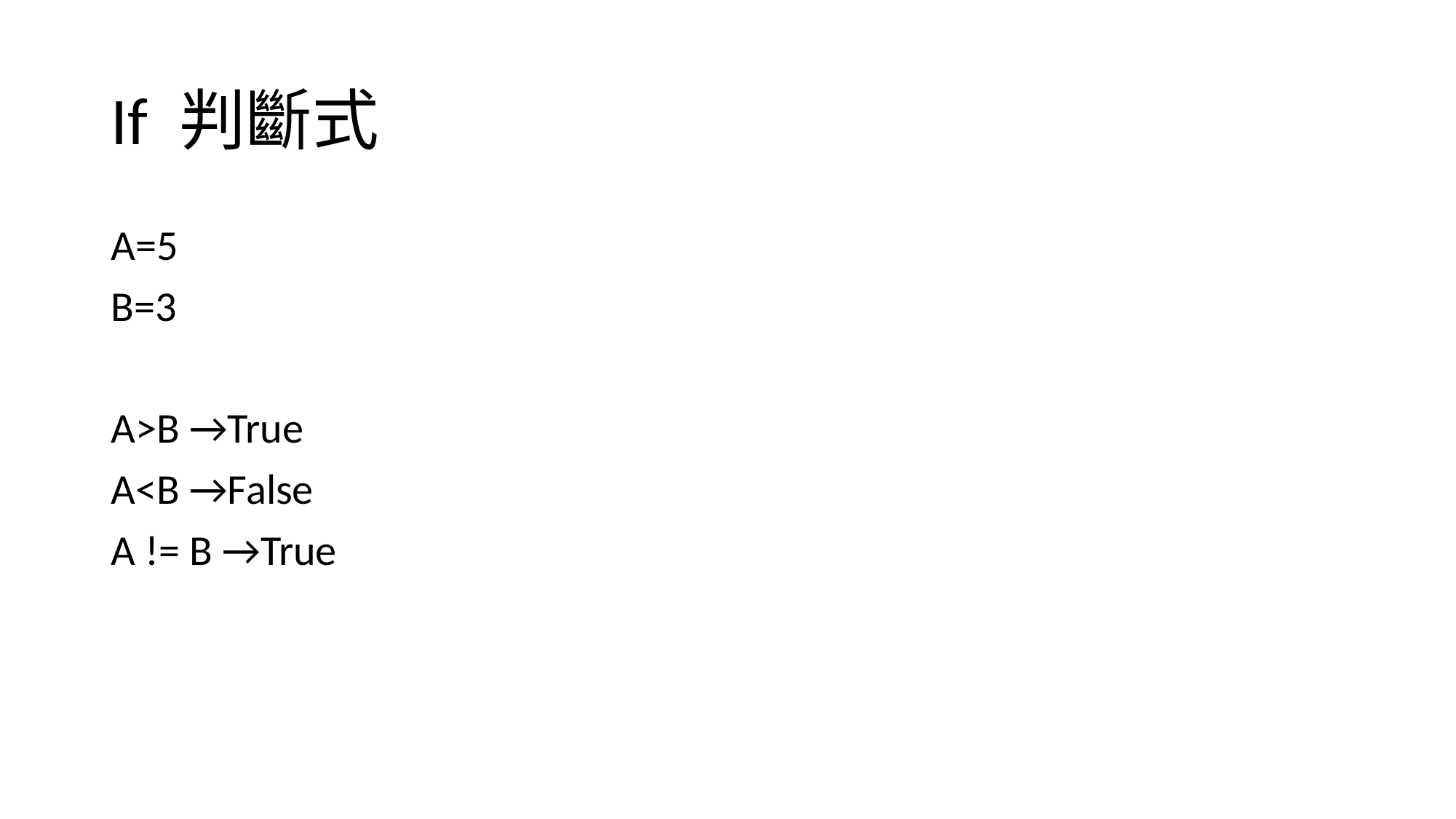

# If 判斷式
A=5
B=3

A>B →True
A<B →False
A != B →True